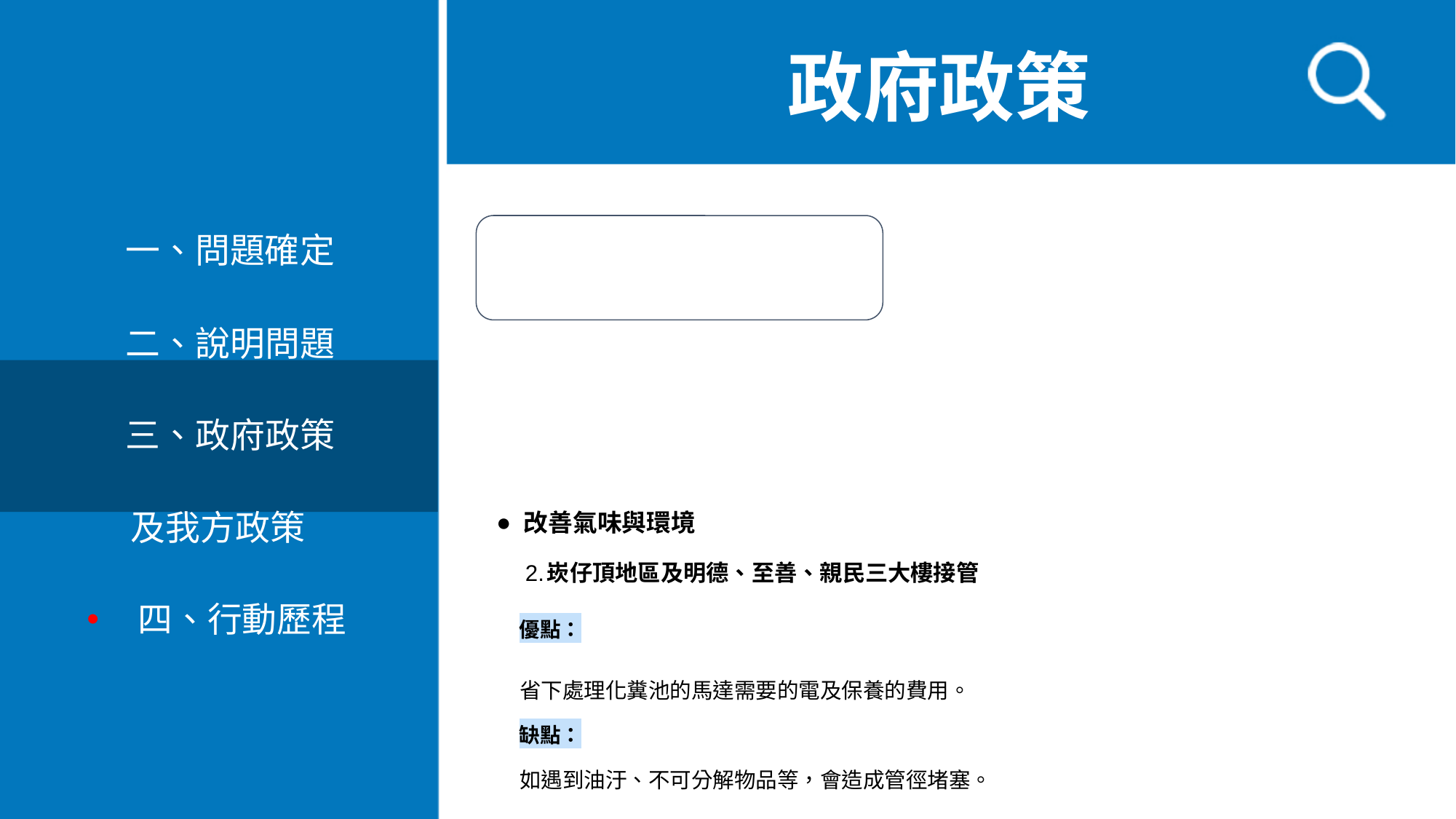

政府政策
　一、問題確定
　 二、說明問題
　 三、政府政策
     及我方政策
四、行動歷程

# 改善氣味與環境

     2.崁仔頂地區及明德、至善、親民三大樓接管

       優點：

     省下處理化糞池的馬達需要的電及保養的費用。

     缺點：

     如遇到油汙、不可分解物品等，會造成管徑堵塞。